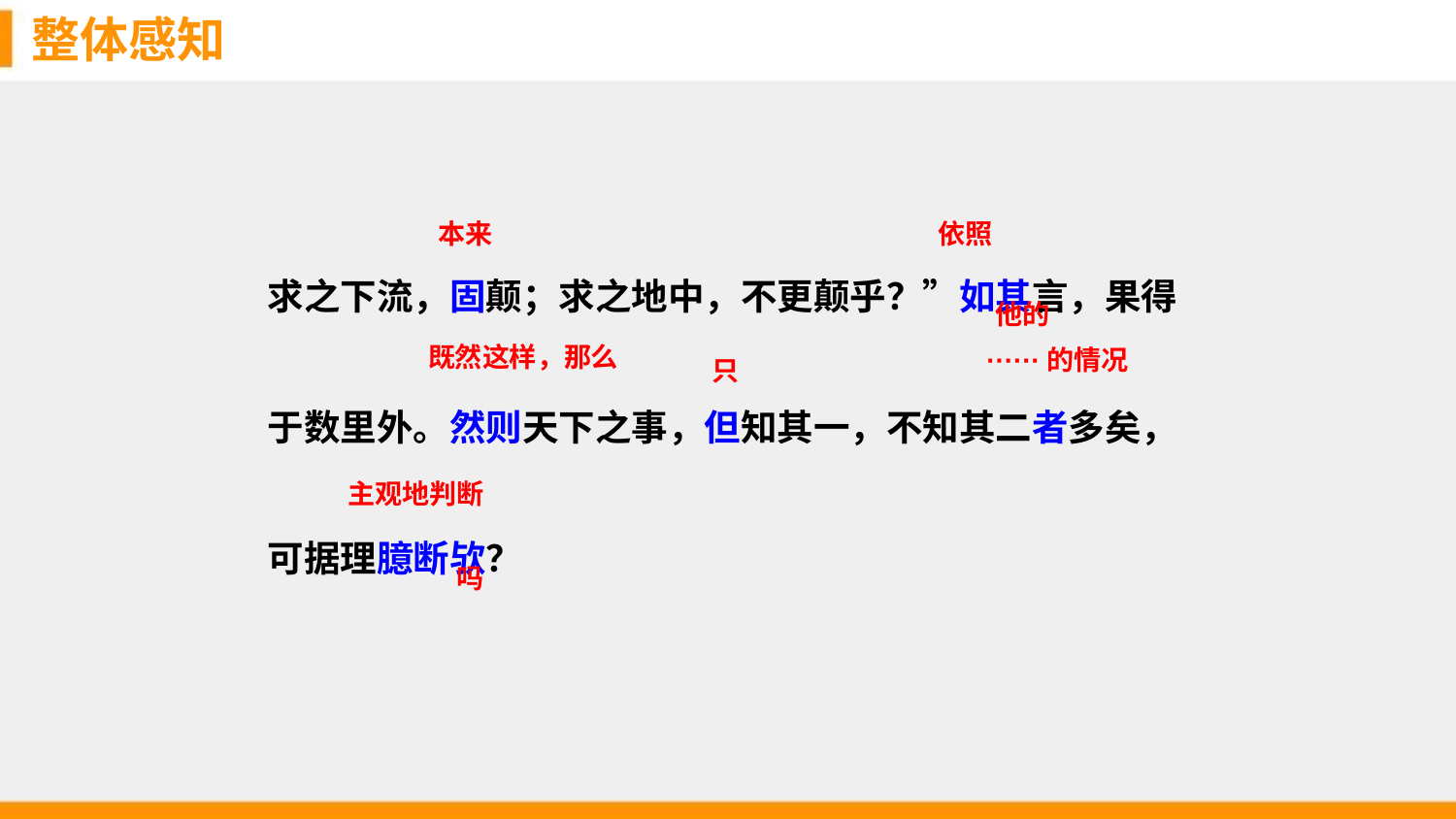

整体感知
求之下流，固颠；求之地中，不更颠乎？”如其言，果得
于数里外。然则天下之事，但知其一，不知其二者多矣，
可据理臆断欤？

本来
依照
他的
既然这样，那么
······的情况
只
主观地判断
吗